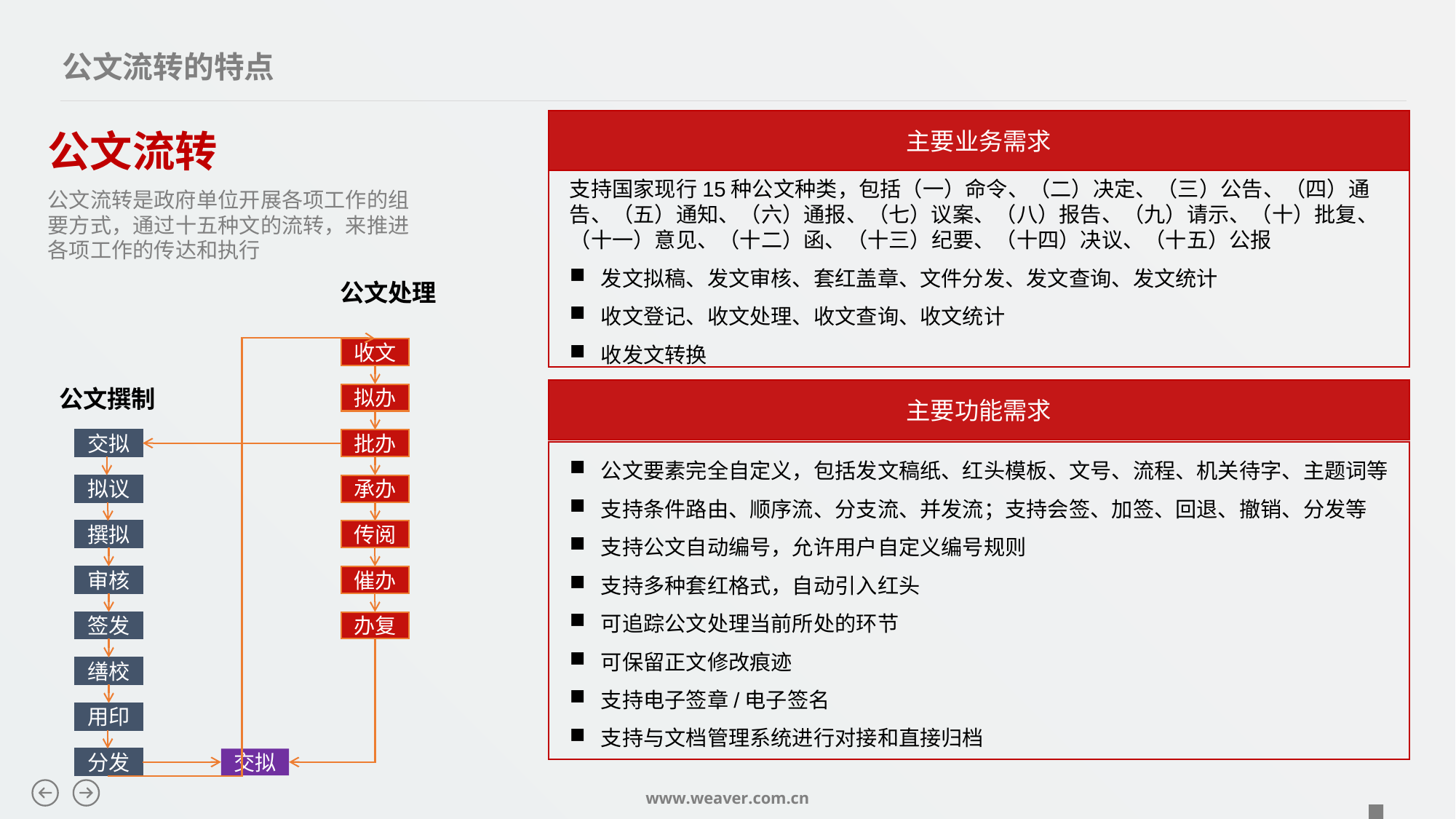

公文流转的特点
主要业务需求
公文流转
公文流转是政府单位开展各项工作的组要方式，通过十五种文的流转，来推进各项工作的传达和执行

支持国家现行15种公文种类，包括（一）命令、（二）决定、（三）公告、（四）通告、（五）通知、（六）通报、（七）议案、（八）报告、（九）请示、（十）批复、（十一）意见、（十二）函、（十三）纪要、（十四）决议、（十五）公报
发文拟稿、发文审核、套红盖章、文件分发、发文查询、发文统计
收文登记、收文处理、收文查询、收文统计
收发文转换
公文处理
收文
公文撰制
拟办
批办
交拟
拟议
承办
撰拟
传阅
审核
催办
签发
办复
缮校
用印
分发
交拟
主要功能需求
公文要素完全自定义，包括发文稿纸、红头模板、文号、流程、机关待字、主题词等
支持条件路由、顺序流、分支流、并发流；支持会签、加签、回退、撤销、分发等
支持公文自动编号，允许用户自定义编号规则
支持多种套红格式，自动引入红头
可追踪公文处理当前所处的环节
可保留正文修改痕迹
支持电子签章/电子签名
支持与文档管理系统进行对接和直接归档